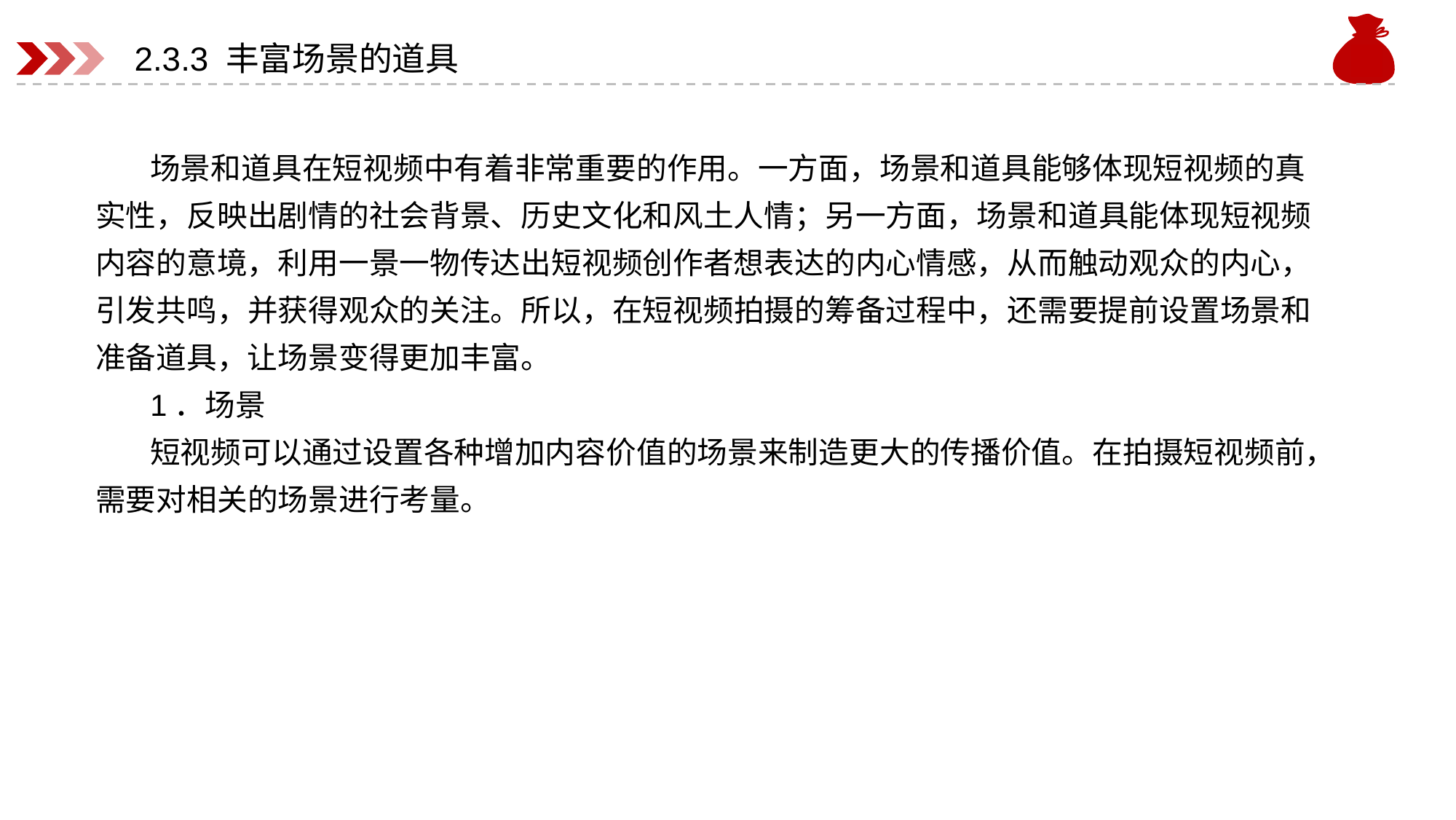

# 2.3.3 丰富场景的道具
51
场景和道具在短视频中有着非常重要的作用。一方面，场景和道具能够体现短视频的真实性，反映出剧情的社会背景、历史文化和风土人情；另一方面，场景和道具能体现短视频内容的意境，利用一景一物传达出短视频创作者想表达的内心情感，从而触动观众的内心，引发共鸣，并获得观众的关注。所以，在短视频拍摄的筹备过程中，还需要提前设置场景和准备道具，让场景变得更加丰富。
1．场景
短视频可以通过设置各种增加内容价值的场景来制造更大的传播价值。在拍摄短视频前，需要对相关的场景进行考量。